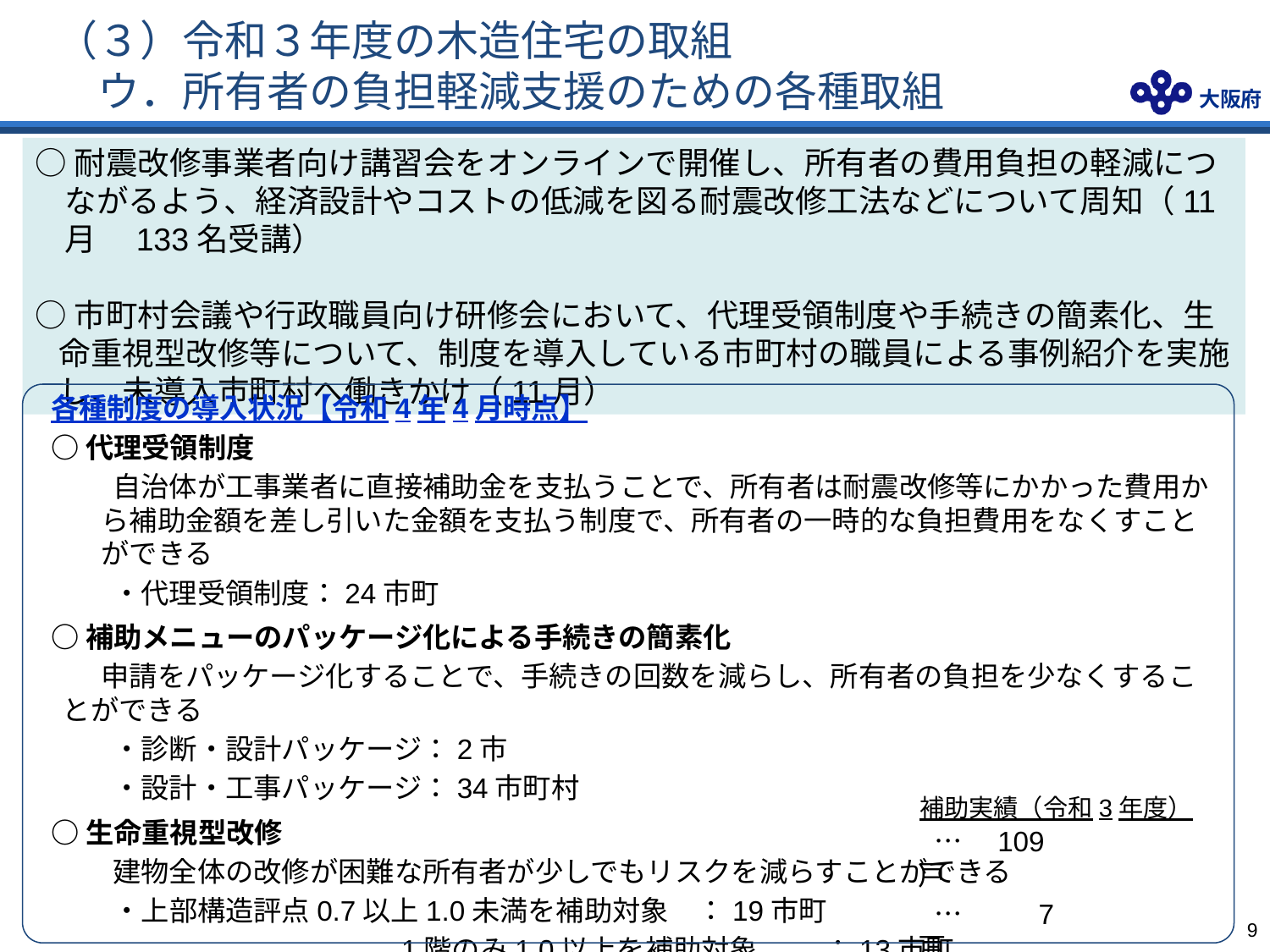

# （３）令和３年度の木造住宅の取組　 　　ウ．所有者の負担軽減支援のための各種取組
○耐震改修事業者向け講習会をオンラインで開催し、所有者の費用負担の軽減につながるよう、経済設計やコストの低減を図る耐震改修工法などについて周知（11月　133名受講）

○市町村会議や行政職員向け研修会において、代理受領制度や手続きの簡素化、生命重視型改修等について、制度を導入している市町村の職員による事例紹介を実施し、未導入市町村へ働きかけ（11月）

各種制度の導入状況【令和4年4月時点】
○代理受領制度
自治体が工事業者に直接補助金を支払うことで、所有者は耐震改修等にかかった費用から補助金額を差し引いた金額を支払う制度で、所有者の一時的な負担費用をなくすことができる
・代理受領制度：24市町
○補助メニューのパッケージ化による手続きの簡素化
申請をパッケージ化することで、手続きの回数を減らし、所有者の負担を少なくすることができる
・診断・設計パッケージ：2市
・設計・工事パッケージ：34市町村
○生命重視型改修
建物全体の改修が困難な所有者が少しでもリスクを減らすことができる
・上部構造評点0.7以上1.0未満を補助対象	：19市町
　　　　　　　　　　1階のみ1.0以上を補助対象	：13市町
・耐震シェルターを補助対象	：35市町
補助実績（令和3年度）
　…　109戸
　…　　  7戸
　…　　　4戸
9